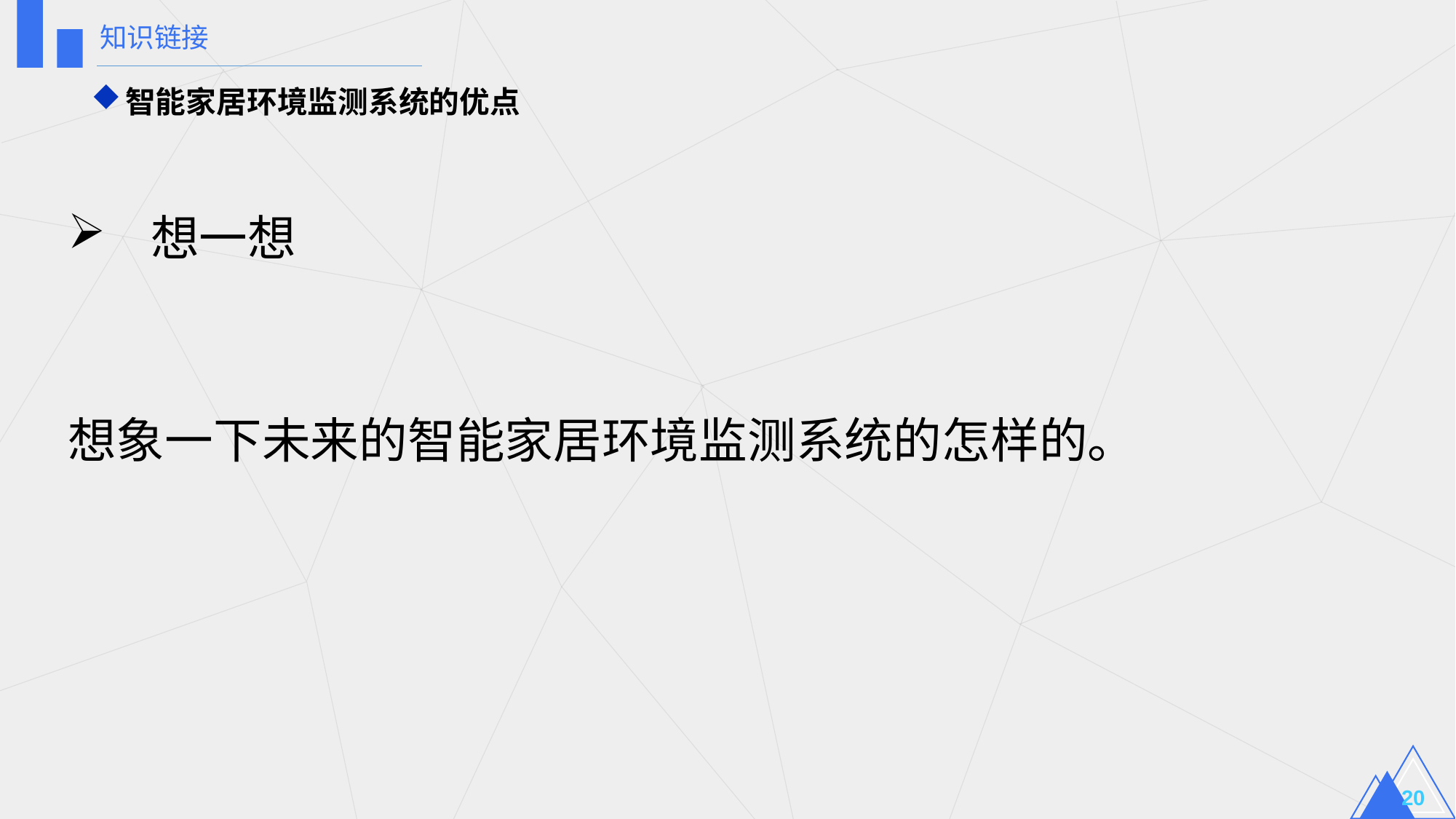

知识链接
智能家居环境监测系统的优点

   想一想

想象一下未来的智能家居环境监测系统的怎样的。

20